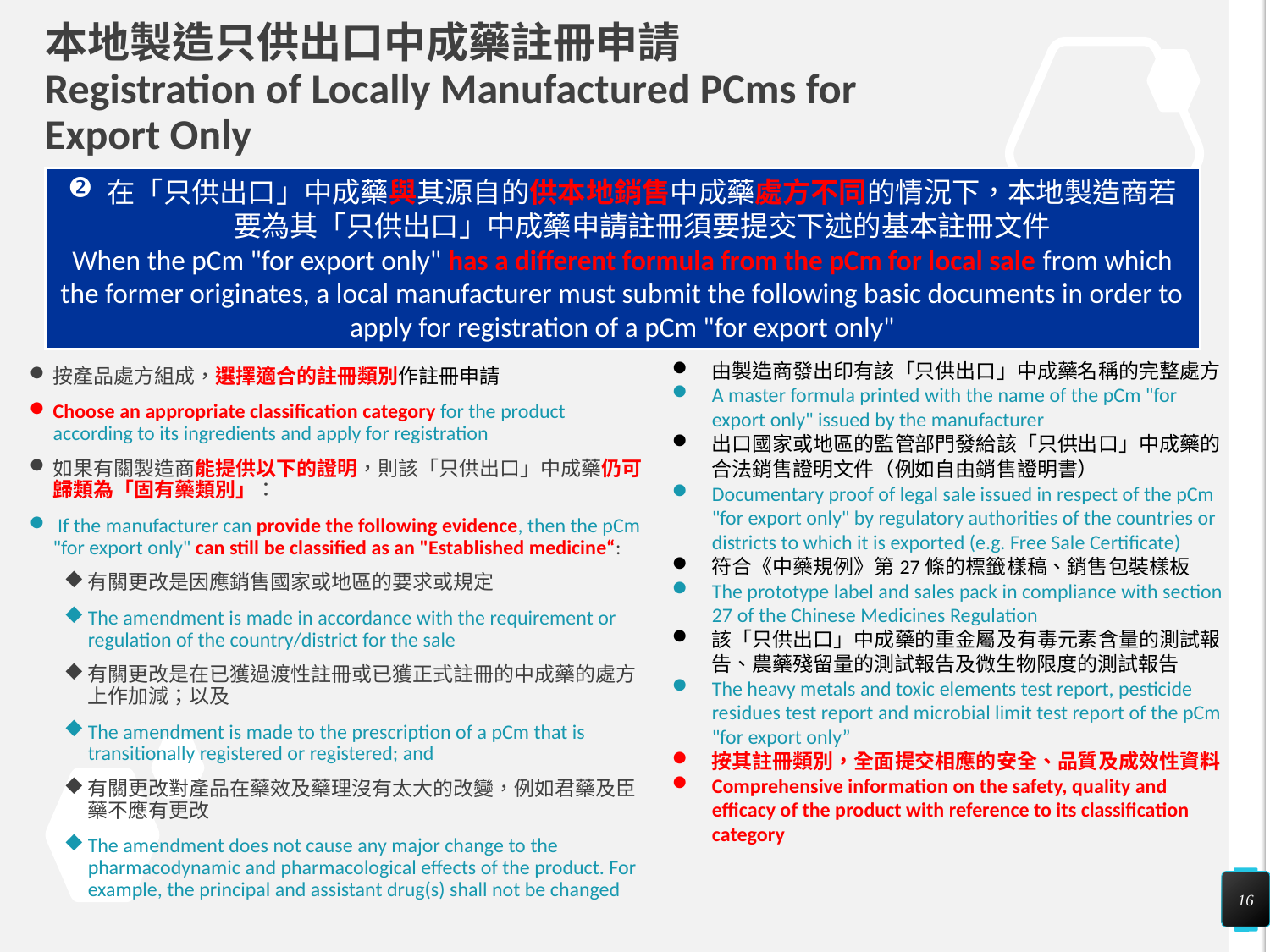

# 本地製造只供出口中成藥註冊申請 Registration of Locally Manufactured PCms for Export Only
在「只供出口」中成藥與其源自的供本地銷售中成藥處方不同的情況下，本地製造商若要為其「只供出口」中成藥申請註冊須要提交下述的基本註冊文件
When the pCm "for export only" has a different formula from the pCm for local sale from which the former originates, a local manufacturer must submit the following basic documents in order to apply for registration of a pCm "for export only"
由製造商發出印有該「只供出口」中成藥名稱的完整處方
A master formula printed with the name of the pCm "for export only" issued by the manufacturer
出口國家或地區的監管部門發給該「只供出口」中成藥的合法銷售證明文件（例如自由銷售證明書）
Documentary proof of legal sale issued in respect of the pCm "for export only" by regulatory authorities of the countries or districts to which it is exported (e.g. Free Sale Certificate)
符合《中藥規例》第27條的標籤樣稿、銷售包裝樣板
The prototype label and sales pack in compliance with section 27 of the Chinese Medicines Regulation
該「只供出口」中成藥的重金屬及有毒元素含量的測試報告、農藥殘留量的測試報告及微生物限度的測試報告
The heavy metals and toxic elements test report, pesticide residues test report and microbial limit test report of the pCm "for export only”
按其註冊類別，全面提交相應的安全、品質及成效性資料
Comprehensive information on the safety, quality and efficacy of the product with reference to its classification category
按產品處方組成，選擇適合的註冊類別作註冊申請
Choose an appropriate classification category for the product according to its ingredients and apply for registration
如果有關製造商能提供以下的證明，則該「只供出口」中成藥仍可歸類為「固有藥類別」：
 If the manufacturer can provide the following evidence, then the pCm "for export only" can still be classified as an "Established medicine“:
有關更改是因應銷售國家或地區的要求或規定
The amendment is made in accordance with the requirement or regulation of the country/district for the sale
有關更改是在已獲過渡性註冊或已獲正式註冊的中成藥的處方上作加減；以及
The amendment is made to the prescription of a pCm that is transitionally registered or registered; and
有關更改對產品在藥效及藥理沒有太大的改變，例如君藥及臣藥不應有更改
The amendment does not cause any major change to the pharmacodynamic and pharmacological effects of the product. For example, the principal and assistant drug(s) shall not be changed

16